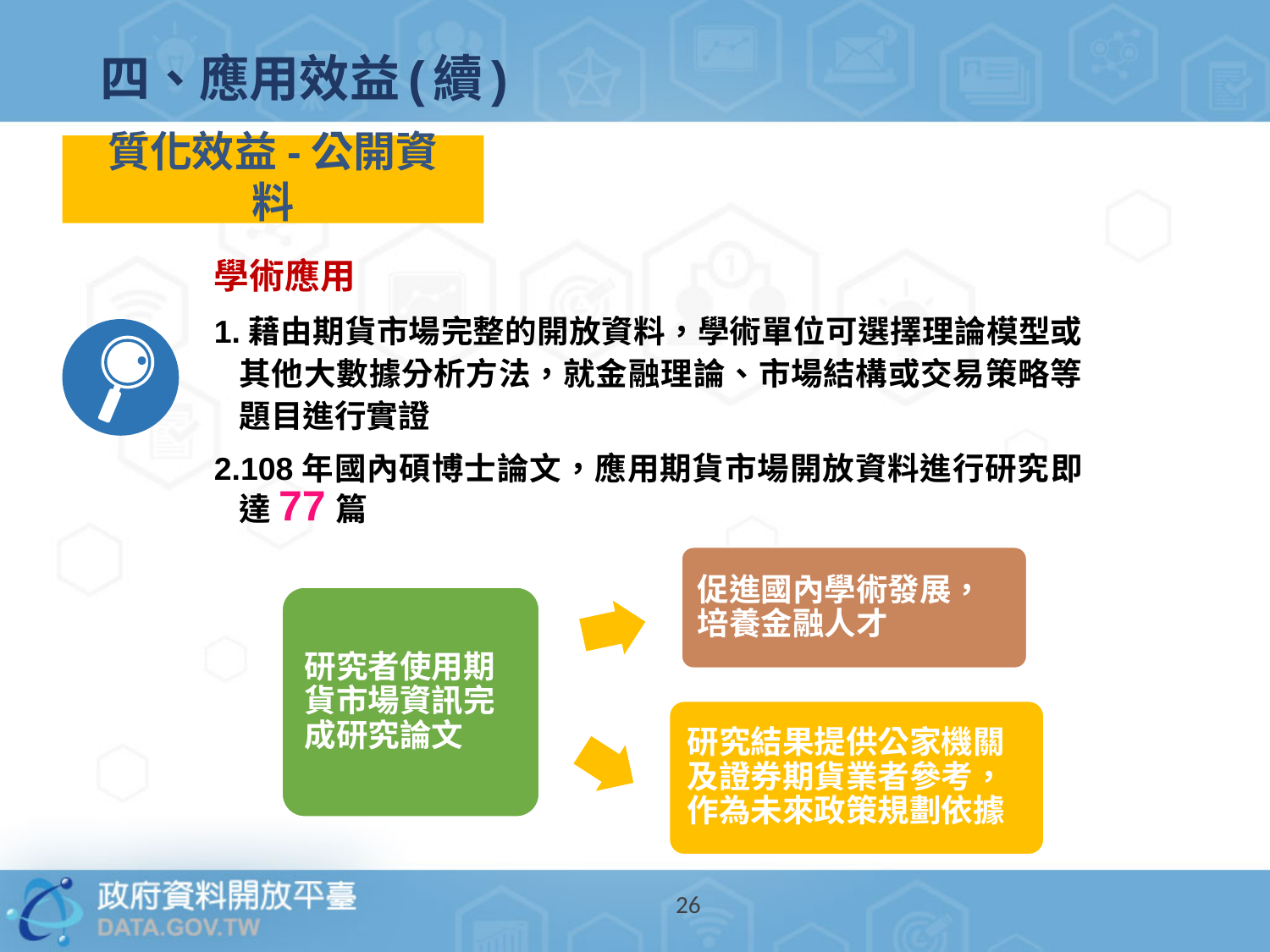

# 四、應用效益(續)

質化效益-公開資料
學術應用
1.藉由期貨市場完整的開放資料，學術單位可選擇理論模型或其他大數據分析方法，就金融理論、市場結構或交易策略等題目進行實證
2.108年國內碩博士論文，應用期貨市場開放資料進行研究即達77篇

研究者使用期貨市場資訊完成研究論文

促進國內學術發展，培養金融人才

研究結果提供公家機關及證券期貨業者參考，作為未來政策規劃依據
26